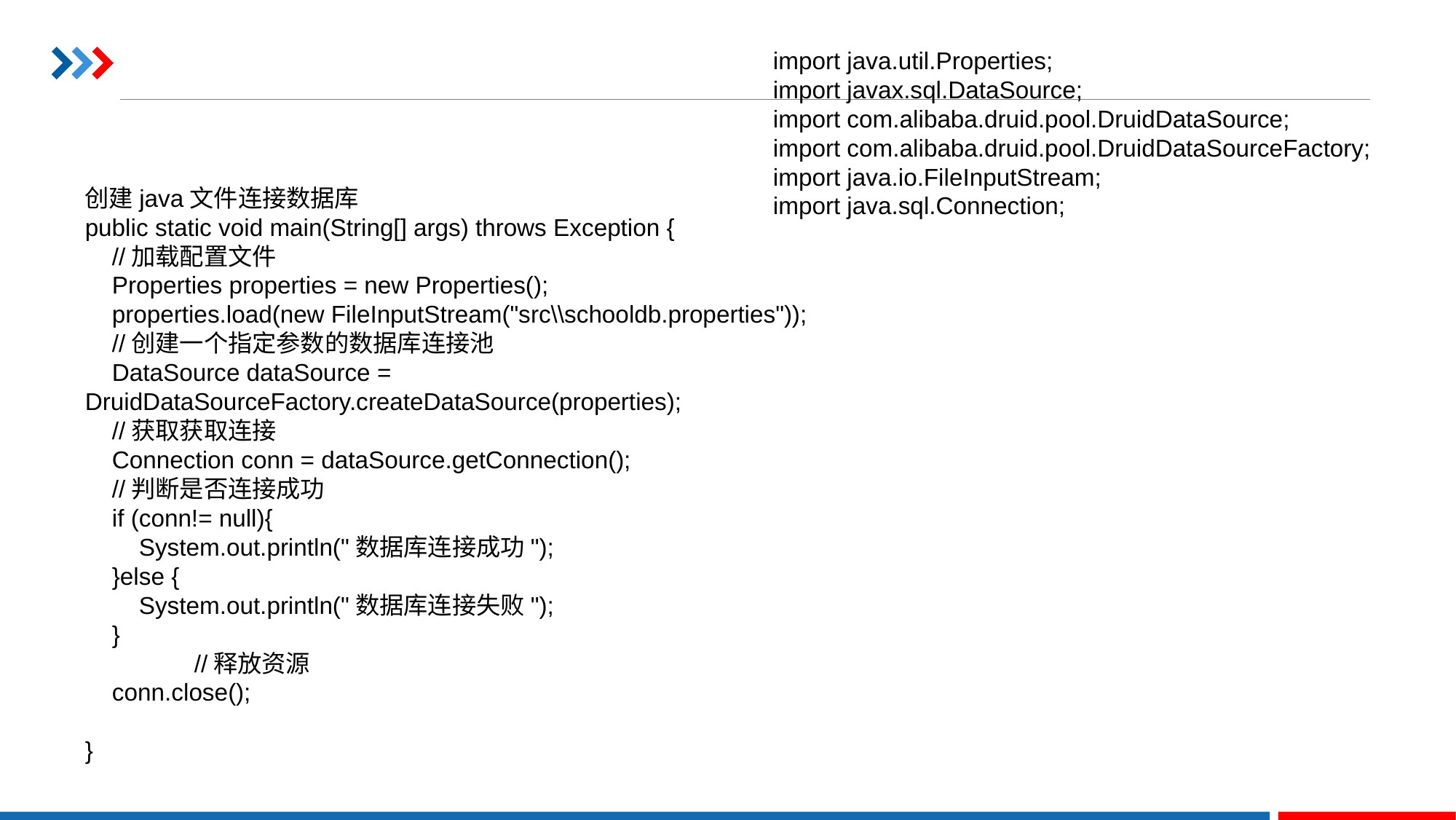

import java.util.Properties;
import javax.sql.DataSource;
import com.alibaba.druid.pool.DruidDataSource;
import com.alibaba.druid.pool.DruidDataSourceFactory;
import java.io.FileInputStream;
import java.sql.Connection;
创建java文件连接数据库
public static void main(String[] args) throws Exception {
    //加载配置文件
    Properties properties = new Properties();
    properties.load(new FileInputStream("src\\schooldb.properties"));
    //创建一个指定参数的数据库连接池
    DataSource dataSource = DruidDataSourceFactory.createDataSource(properties);
    //获取获取连接
    Connection conn = dataSource.getConnection();
    //判断是否连接成功
    if (conn!= null){
        System.out.println("数据库连接成功");
    }else {
        System.out.println("数据库连接失败");
    }
	//释放资源
    conn.close();

}